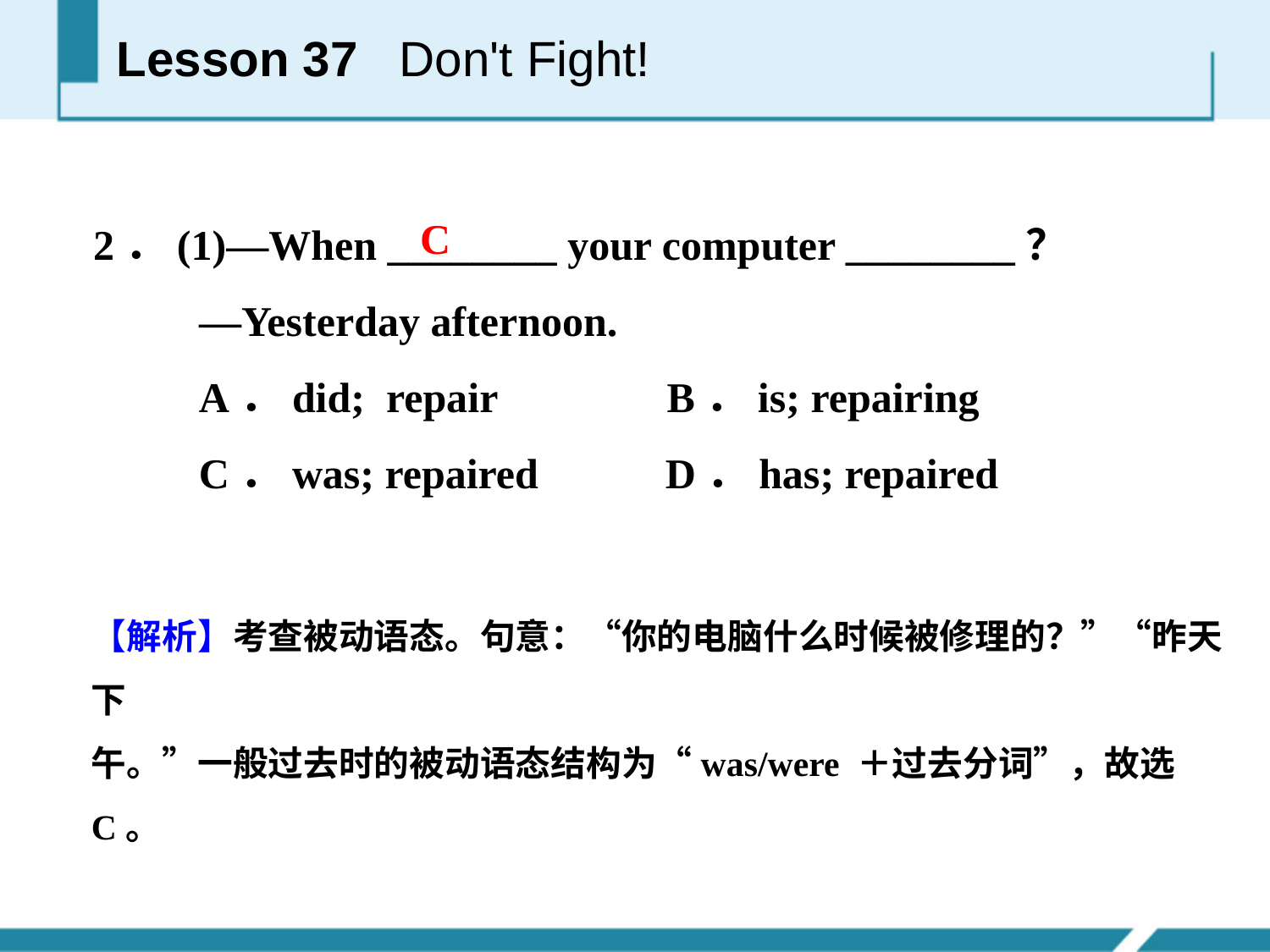

2．(1)—When ________ your computer ________？
          —Yesterday afternoon.
          A．did;  repair                B．is; repairing
          C．was; repaired            D．has; repaired
C

【解析】考查被动语态。句意：“你的电脑什么时候被修理的？”“昨天下
午。”一般过去时的被动语态结构为“was/were ＋过去分词”，故选C。